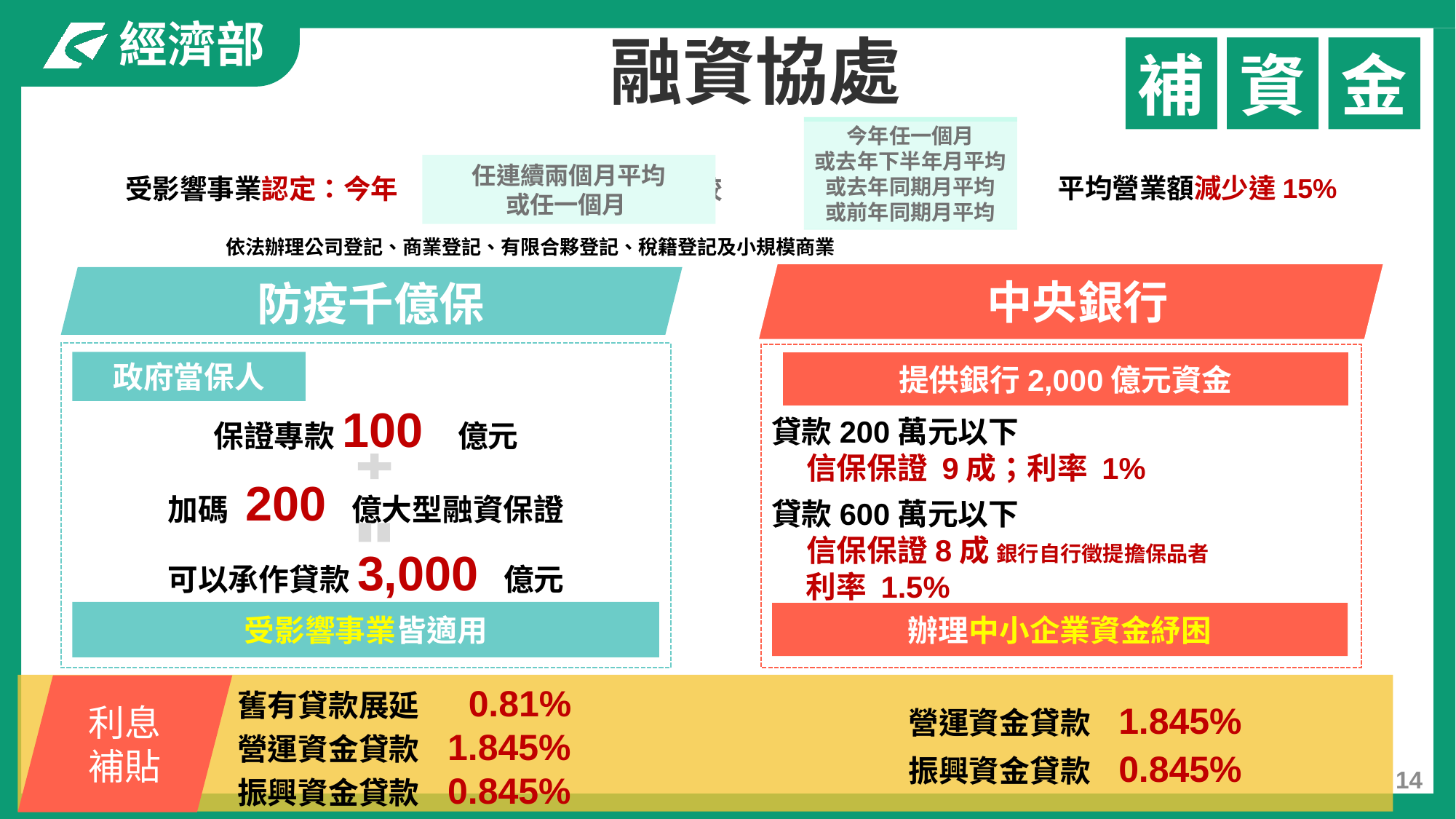

融資協處
補
資
金
今年任一個月
或去年下半年月平均
或去年同期月平均
或前年同期月平均

任連續兩個月平均
或任一個月
受影響事業認定：今年                                                較
平均營業額減少達15%
依法辦理公司登記、商業登記、有限合夥登記、稅籍登記及小規模商業

中央銀行
防疫千億保

政府當保人
提供銀行2,000億元資金
保證專款100 億元
加碼 200 億大型融資保證
可以承作貸款3,000 億元
貸款200萬元以下
    信保保證 9成；利率 1%
貸款600萬元以下
    信保保證8成 銀行自行徵提擔保品者
      利率 1.5%

受影響事業皆適用
辦理中小企業資金紓困

舊有貸款展延      0.81%
營運資金貸款   1.845%
振興資金貸款   0.845%
利息
補貼
營運資金貸款   1.845%
振興資金貸款   0.845%
14